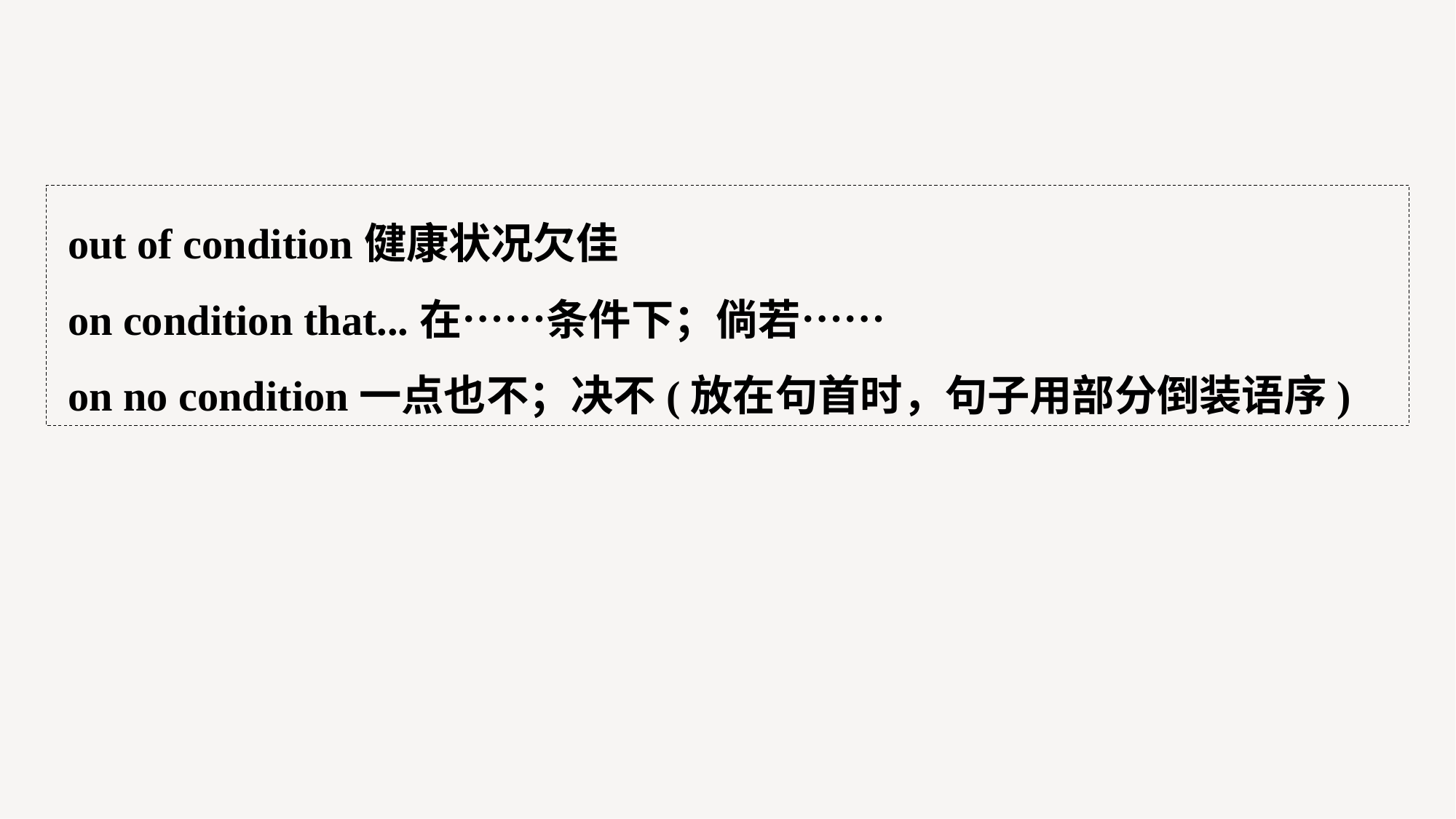

out of condition健康状况欠佳
on condition that...在……条件下；倘若……
on no condition一点也不；决不(放在句首时，句子用部分倒装语序)